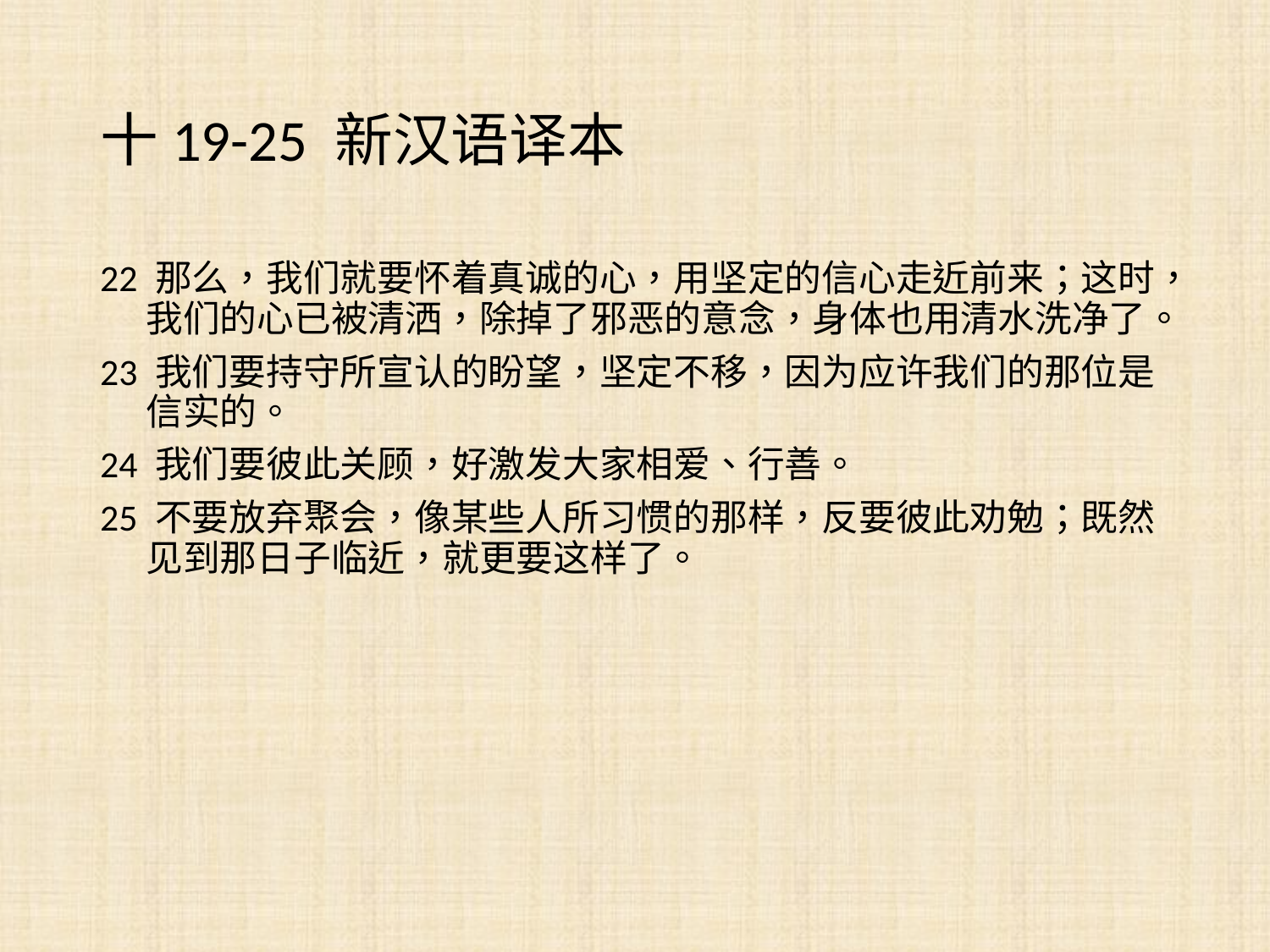

# 十19-25 新汉语译本
22 那么，我们就要怀着真诚的心，用坚定的信心走近前来；这时，我们的心已被清洒，除掉了邪恶的意念，身体也用清水洗净了。
23 我们要持守所宣认的盼望，坚定不移，因为应许我们的那位是信实的。
24 我们要彼此关顾，好激发大家相爱、行善。
25 不要放弃聚会，像某些人所习惯的那样，反要彼此劝勉；既然见到那日子临近，就更要这样了。